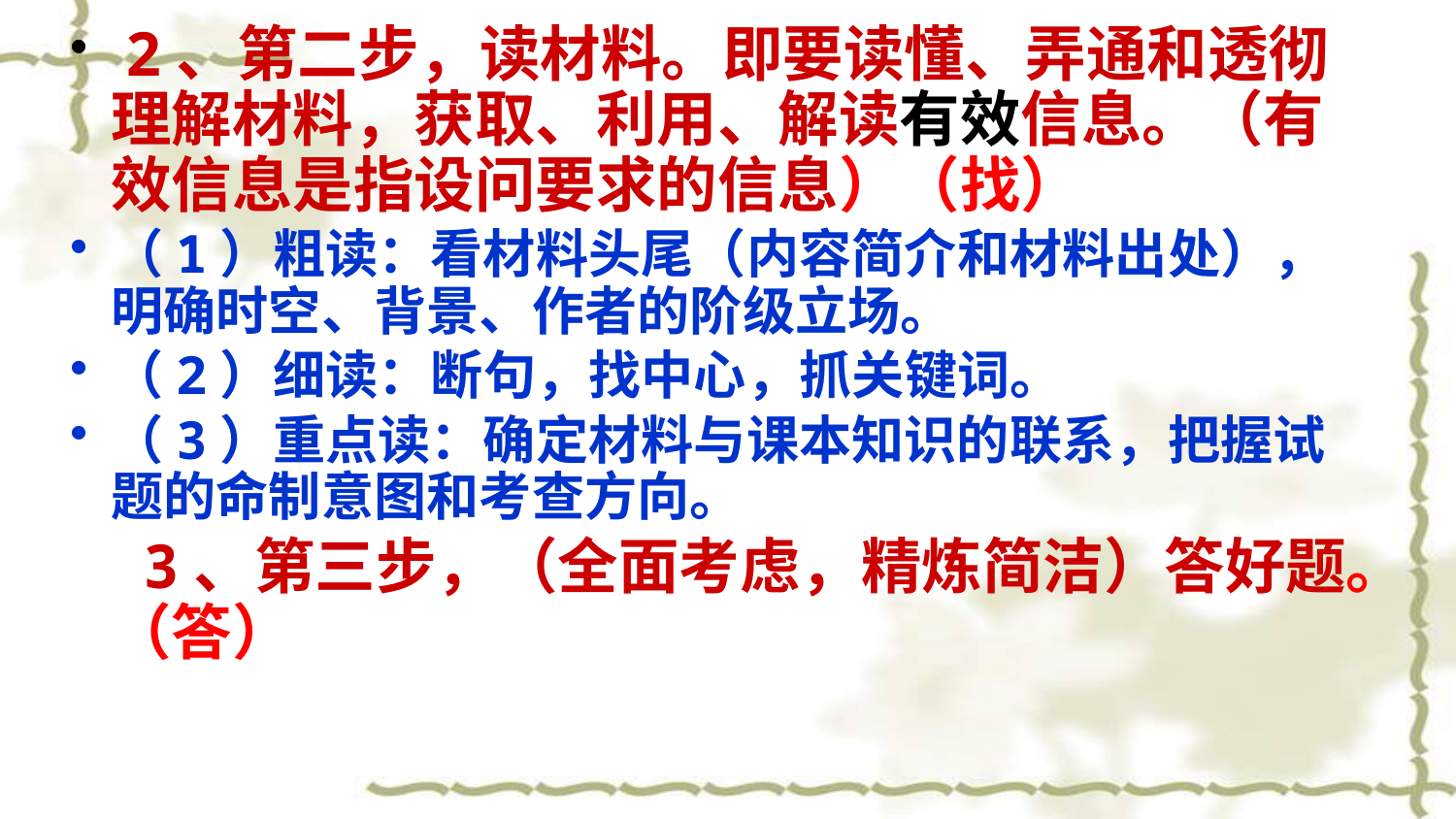

2、第二步，读材料。即要读懂、弄通和透彻理解材料，获取、利用、解读有效信息。（有效信息是指设问要求的信息）（找）
（1）粗读：看材料头尾（内容简介和材料出处），明确时空、背景、作者的阶级立场。
（2）细读：断句，找中心，抓关键词。
（3）重点读：确定材料与课本知识的联系，把握试题的命制意图和考查方向。
  3、第三步，（全面考虑，精炼简洁）答好题。（答）